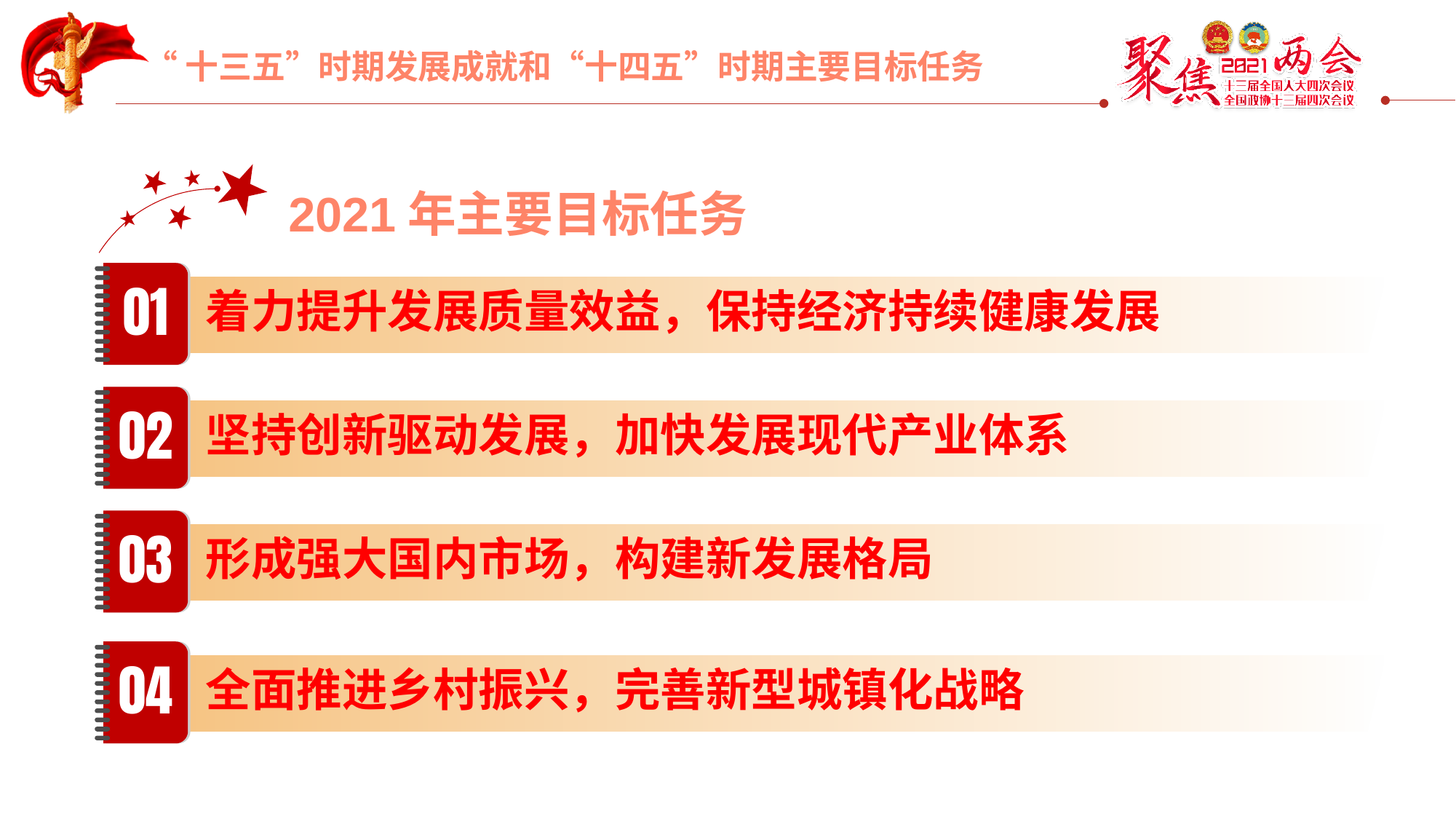

延迟符

2021年主要目标任务

01

着力提升发展质量效益，保持经济持续健康发展

02

坚持创新驱动发展，加快发展现代产业体系

03

形成强大国内市场，构建新发展格局

04

全面推进乡村振兴，完善新型城镇化战略